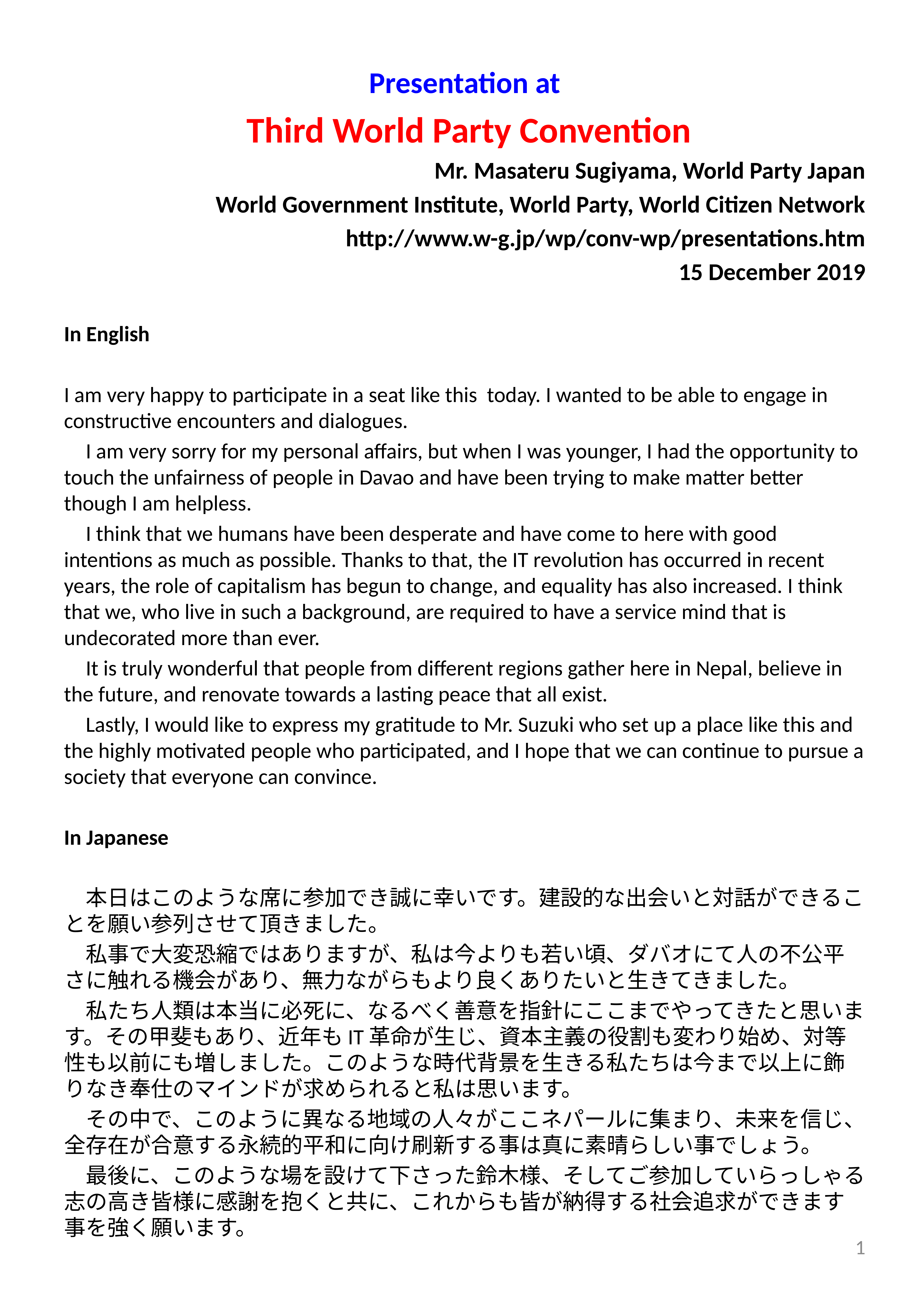

Presentation at
 Third World Party Convention
Mr. Masateru Sugiyama, World Party Japan
World Government Institute, World Party, World Citizen Network
http://www.w-g.jp/wp/conv-wp/presentations.htm
 15 December 2019

In English

I am very happy to participate in a seat like this  today. I wanted to be able to engage in constructive encounters and dialogues.
	I am very sorry for my personal affairs, but when I was younger, I had the opportunity to touch the unfairness of people in Davao and have been trying to make matter better though I am helpless.
	I think that we humans have been desperate and have come to here with good intentions as much as possible. Thanks to that, the IT revolution has occurred in recent years, the role of capitalism has begun to change, and equality has also increased. I think that we, who live in such a background, are required to have a service mind that is undecorated more than ever.
	It is truly wonderful that people from different regions gather here in Nepal, believe in the future, and renovate towards a lasting peace that all exist.
	Lastly, I would like to express my gratitude to Mr. Suzuki who set up a place like this and the highly motivated people who participated, and I hope that we can continue to pursue a society that everyone can convince.

In Japanese

　本日はこのような席に参加でき誠に幸いです。建設的な出会いと対話ができることを願い参列させて頂きました。
　私事で大変恐縮ではありますが、私は今よりも若い頃、ダバオにて人の不公平さに触れる機会があり、無力ながらもより良くありたいと生きてきました。
　私たち人類は本当に必死に、なるべく善意を指針にここまでやってきたと思います。その甲斐もあり、近年もIT革命が生じ、資本主義の役割も変わり始め、対等性も以前にも増しました。このような時代背景を生きる私たちは今まで以上に飾りなき奉仕のマインドが求められると私は思います。
　その中で、このように異なる地域の人々がここネパールに集まり、未来を信じ、全存在が合意する永続的平和に向け刷新する事は真に素晴らしい事でしょう。
　最後に、このような場を設けて下さった鈴木様、そしてご参加していらっしゃる志の高き皆様に感謝を抱くと共に、これからも皆が納得する社会追求ができます事を強く願います。

1